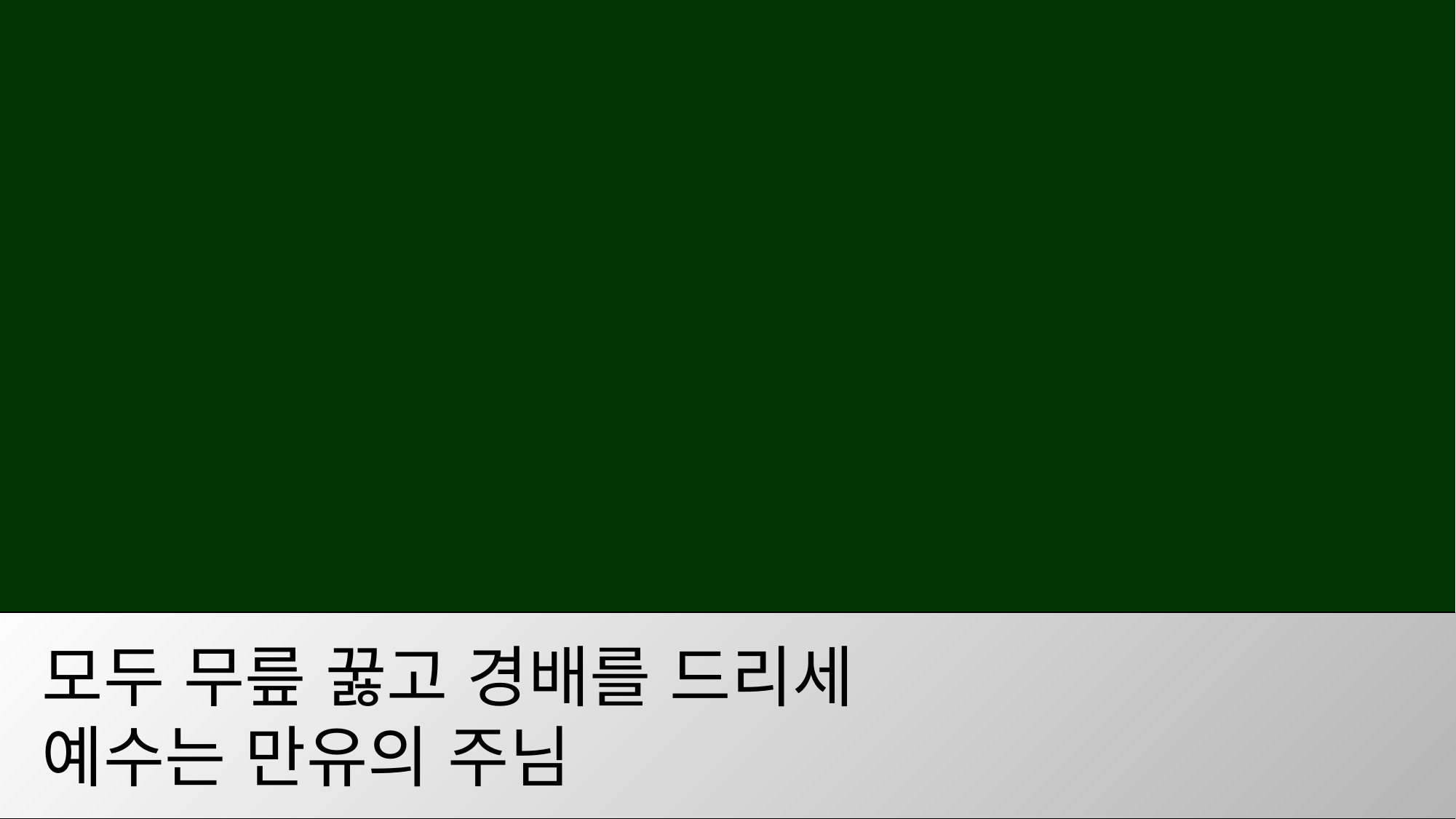

모두 무릎 꿇고 경배를 드리세
예수는 만유의 주님